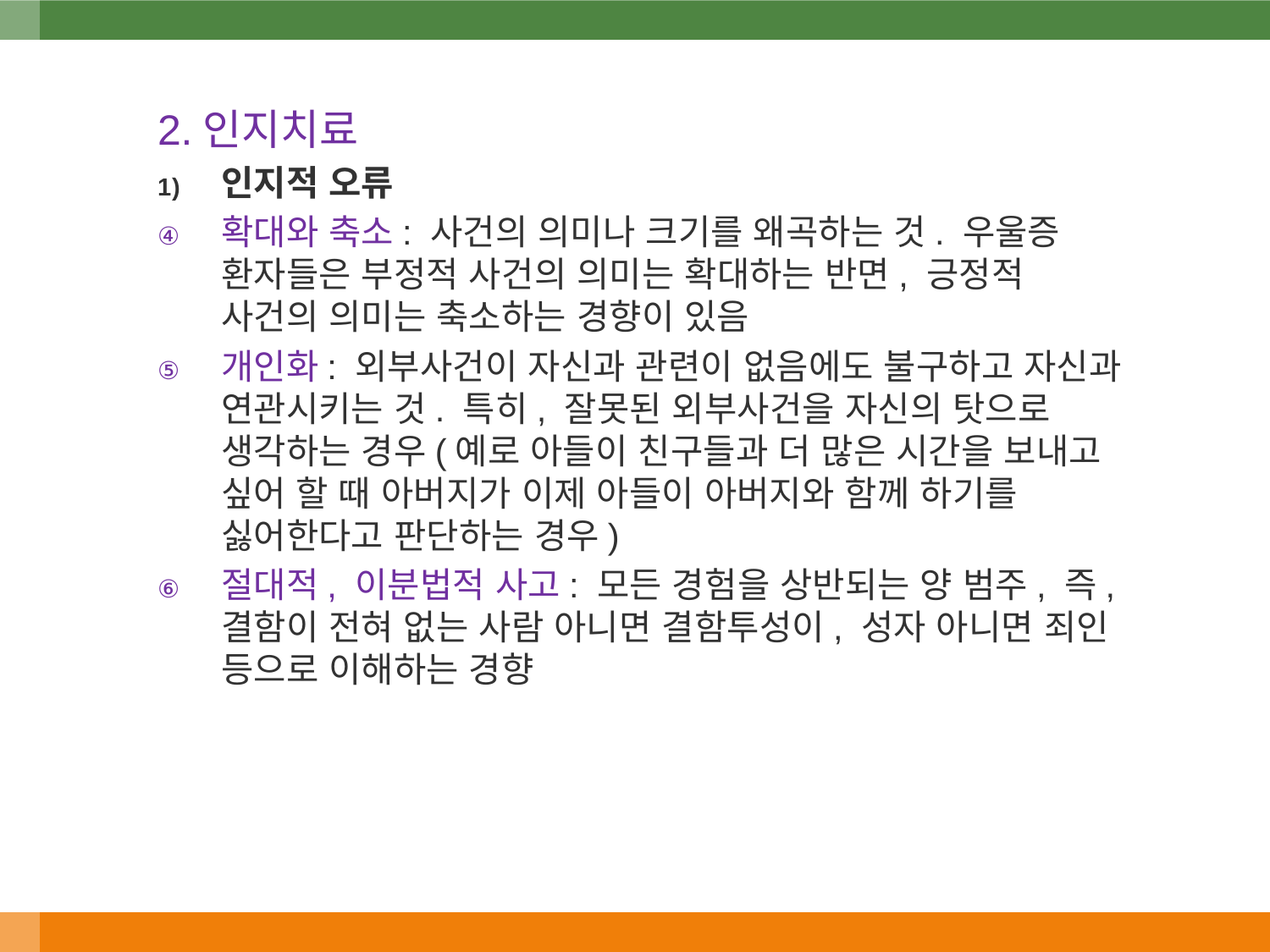

2.인지치료
인지적 오류
확대와 축소: 사건의 의미나 크기를 왜곡하는 것. 우울증 환자들은 부정적 사건의 의미는 확대하는 반면, 긍정적 사건의 의미는 축소하는 경향이 있음
개인화: 외부사건이 자신과 관련이 없음에도 불구하고 자신과 연관시키는 것. 특히, 잘못된 외부사건을 자신의 탓으로 생각하는 경우(예로 아들이 친구들과 더 많은 시간을 보내고 싶어 할 때 아버지가 이제 아들이 아버지와 함께 하기를 싫어한다고 판단하는 경우)
절대적, 이분법적 사고: 모든 경험을 상반되는 양 범주, 즉, 결함이 전혀 없는 사람 아니면 결함투성이, 성자 아니면 죄인 등으로 이해하는 경향